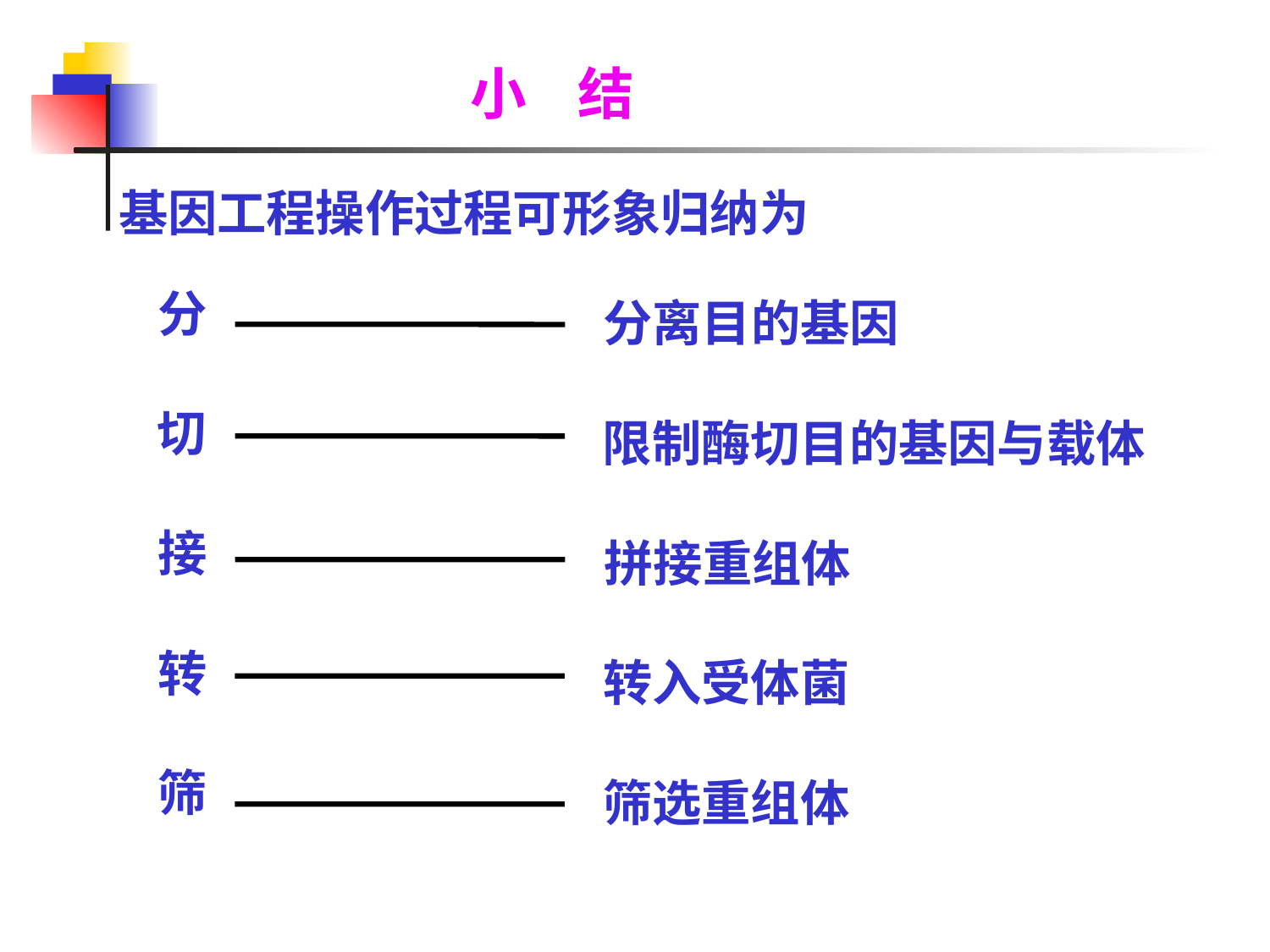

小    结
基因工程操作过程可形象归纳为
分
分离目的基因

切
限制酶切目的基因与载体

接
拼接重组体

转
转入受体菌

筛
筛选重组体